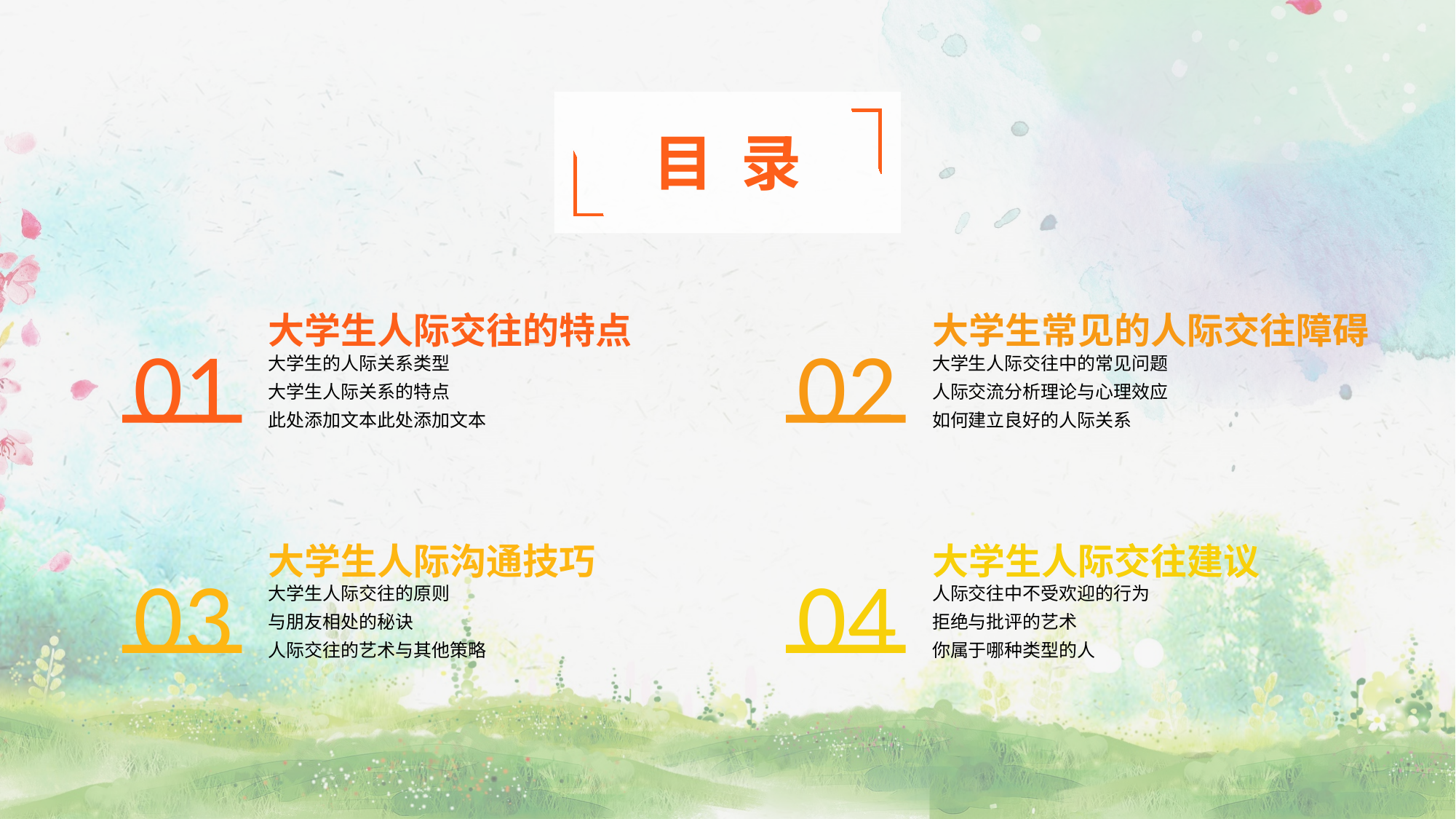

目  录

01

02

大学生人际交往的特点
大学生的人际关系类型
大学生人际关系的特点
此处添加文本此处添加文本
大学生常见的人际交往障碍
大学生人际交往中的常见问题
人际交流分析理论与心理效应
如何建立良好的人际关系
03

04

大学生人际沟通技巧
大学生人际交往的原则
与朋友相处的秘诀
人际交往的艺术与其他策略
大学生人际交往建议
人际交往中不受欢迎的行为
拒绝与批评的艺术
你属于哪种类型的人